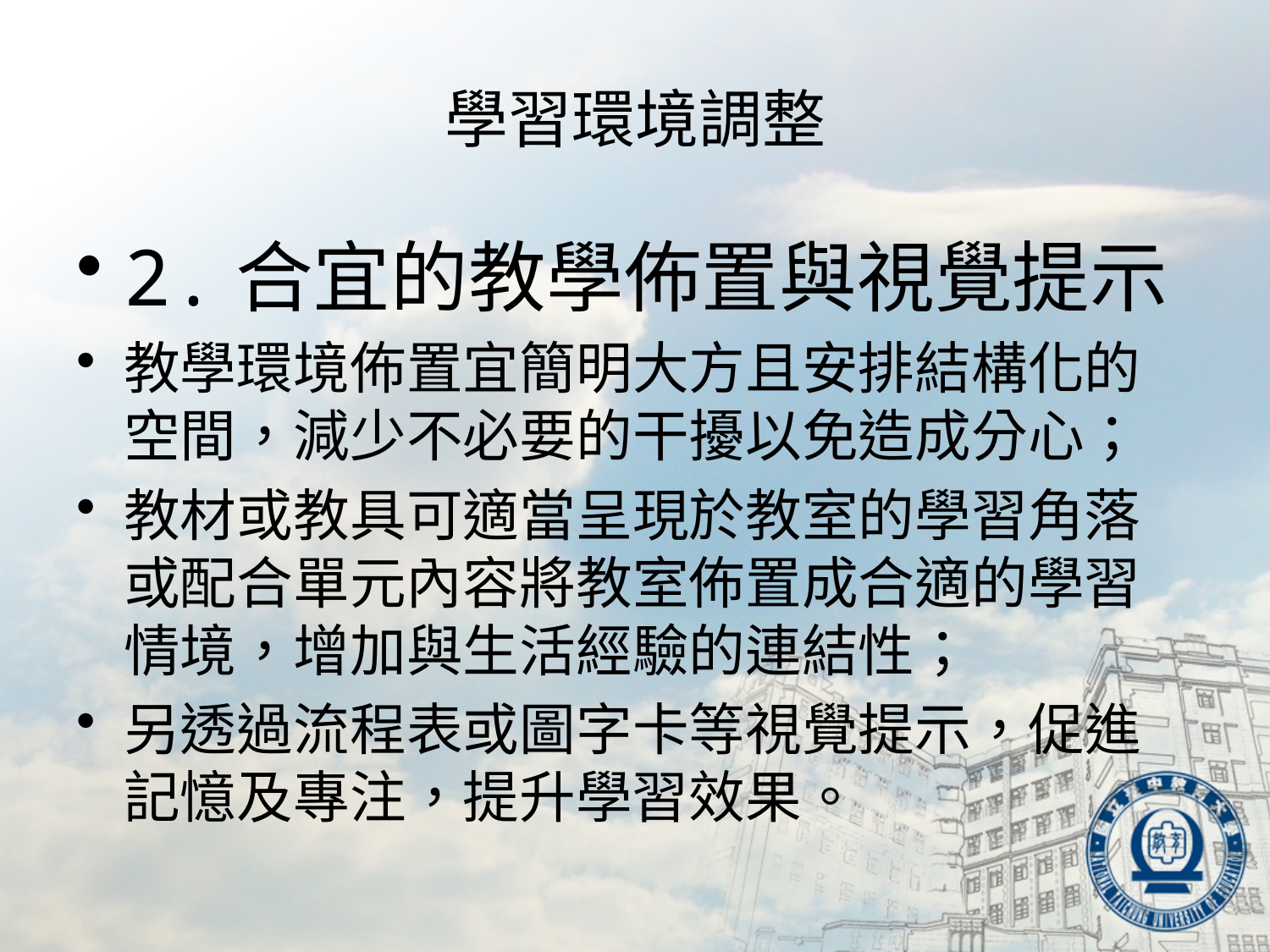

# 學習環境調整
2.合宜的教學佈置與視覺提示
教學環境佈置宜簡明大方且安排結構化的空間，減少不必要的干擾以免造成分心；
教材或教具可適當呈現於教室的學習角落或配合單元內容將教室佈置成合適的學習情境，增加與生活經驗的連結性；
另透過流程表或圖字卡等視覺提示，促進記憶及專注，提升學習效果。